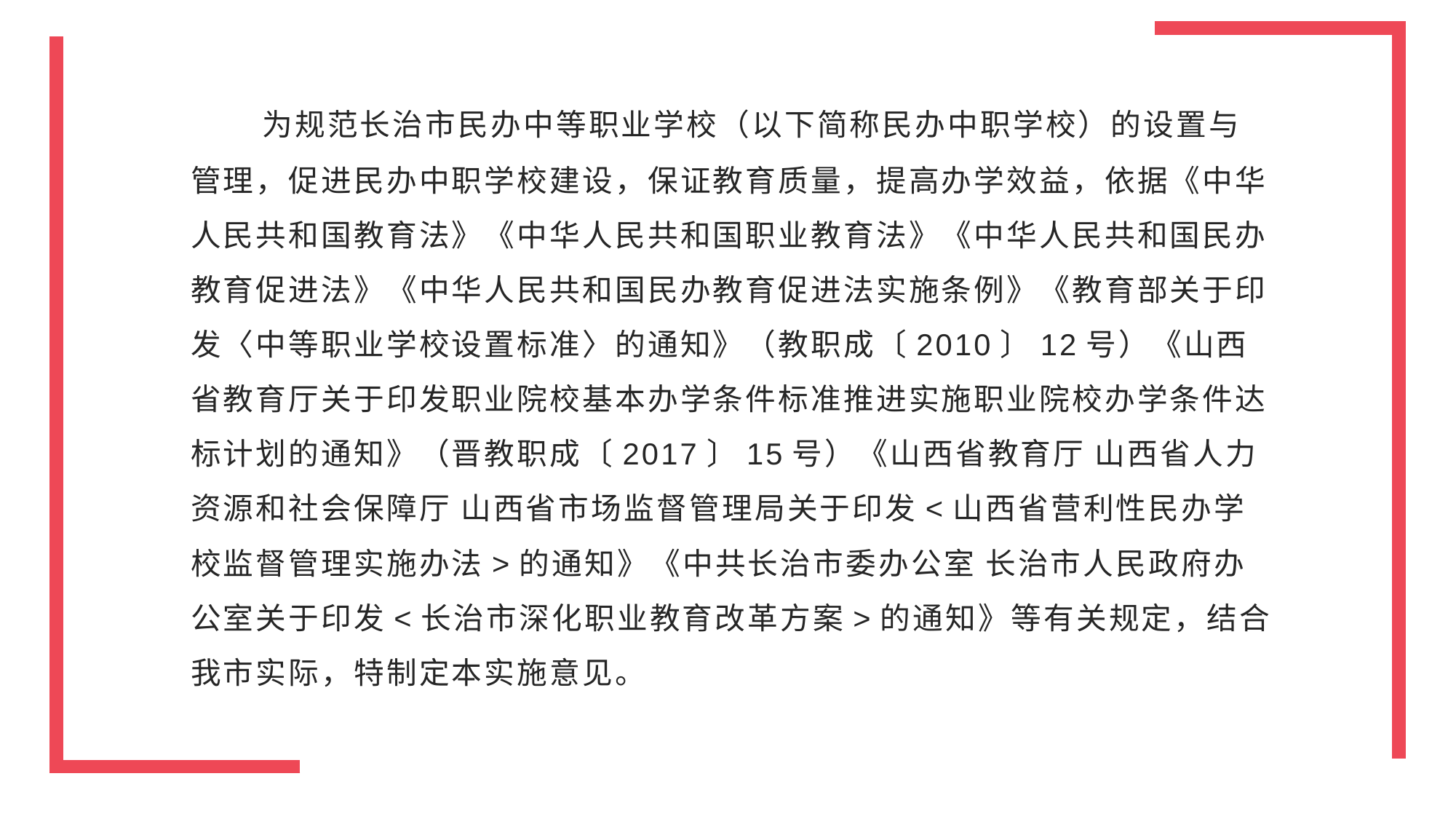

为规范长治市民办中等职业学校（以下简称民办中职学校）的设置与管理，促进民办中职学校建设，保证教育质量，提高办学效益，依据《中华人民共和国教育法》《中华人民共和国职业教育法》《中华人民共和国民办教育促进法》《中华人民共和国民办教育促进法实施条例》《教育部关于印发〈中等职业学校设置标准〉的通知》（教职成〔2010〕12号）《山西省教育厅关于印发职业院校基本办学条件标准推进实施职业院校办学条件达标计划的通知》（晋教职成〔2017〕15号）《山西省教育厅 山西省人力资源和社会保障厅 山西省市场监督管理局关于印发<山西省营利性民办学校监督管理实施办法>的通知》《中共长治市委办公室 长治市人民政府办公室关于印发<长治市深化职业教育改革方案>的通知》等有关规定，结合我市实际，特制定本实施意见。